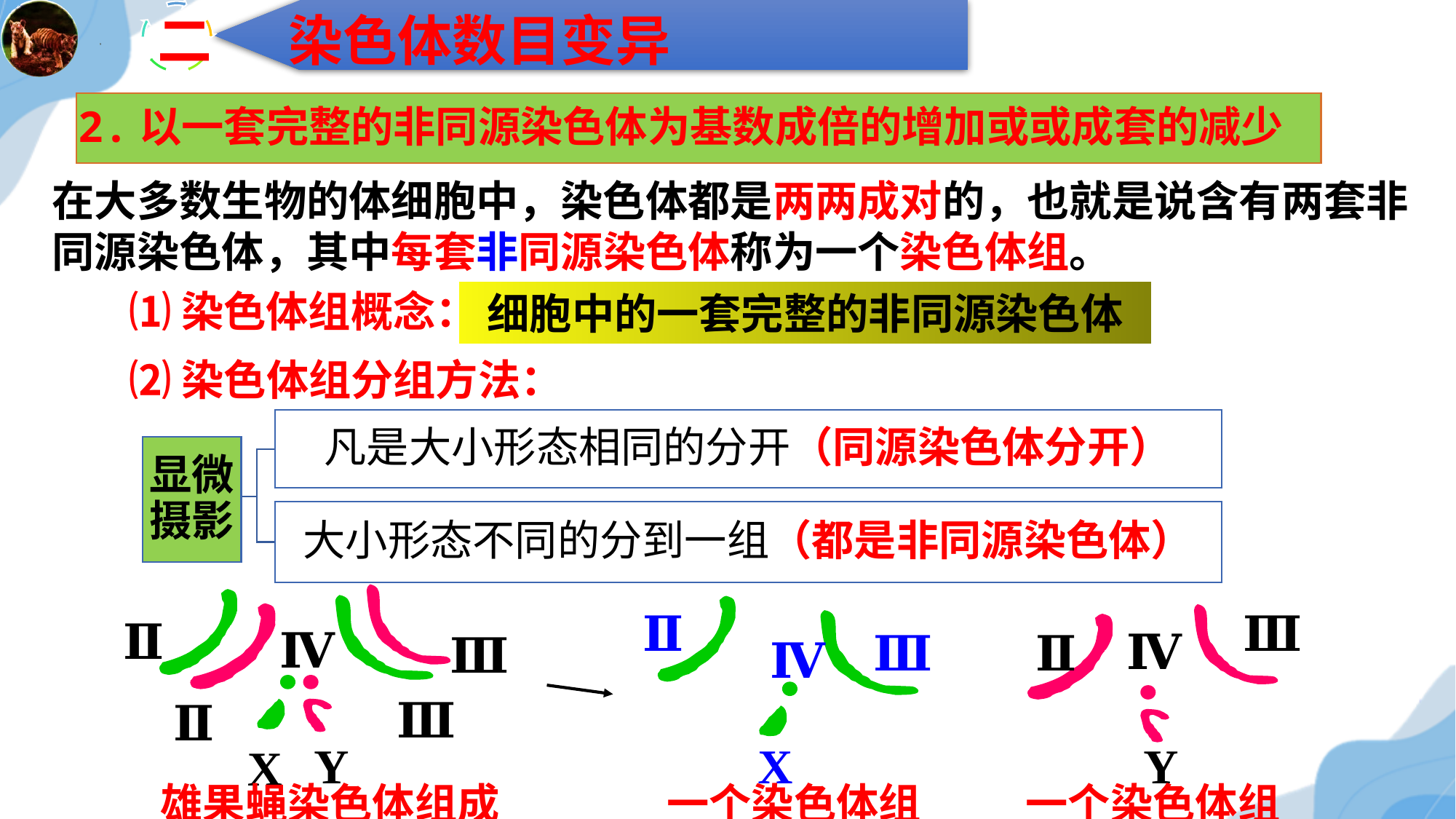

二
染色体数目变异
2.以一套完整的非同源染色体为基数成倍的增加或或成套的减少
在大多数生物的体细胞中，染色体都是两两成对的，也就是说含有两套非同源染色体，其中每套非同源染色体称为一个染色体组。
⑴染色体组概念：
细胞中的一套完整的非同源染色体
⑵染色体组分组方法：
凡是大小形态相同的分开（同源染色体分开）
显微摄影

大小形态不同的分到一组（都是非同源染色体）

Ⅱ
Ⅳ
Ⅲ

Ⅲ
Ⅱ

Y
X

Ⅱ

Ⅲ
Ⅳ

X
Ⅲ

Ⅱ
Ⅳ

Y
一个染色体组
一个染色体组
雄果蝇染色体组成